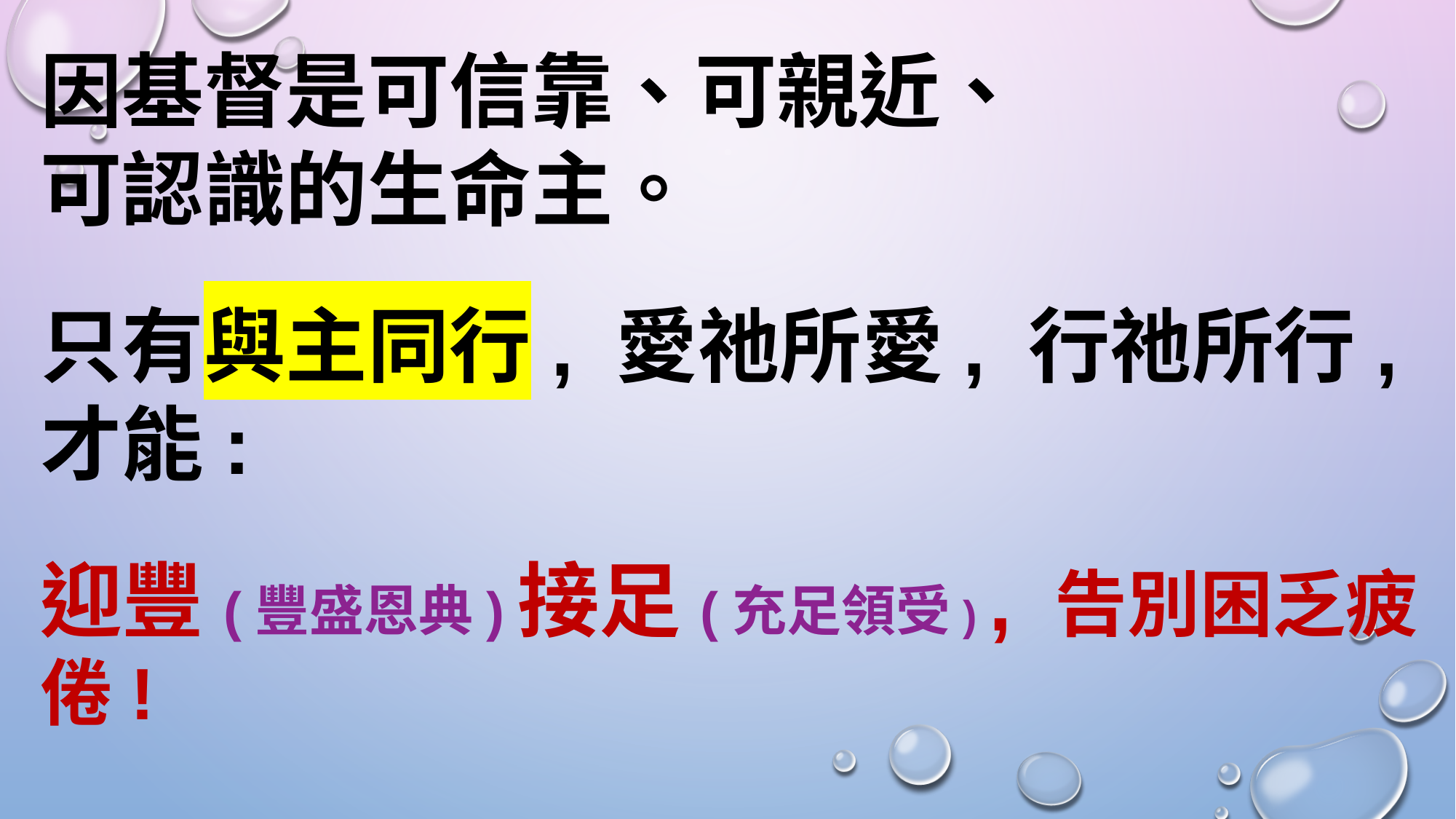

因基督是可信靠、可親近、
可認識的生命主。

只有與主同行, 愛祂所愛, 行祂所行,
才能:

迎豐(豐盛恩典)接足(充足領受) , 告別困乏疲倦!